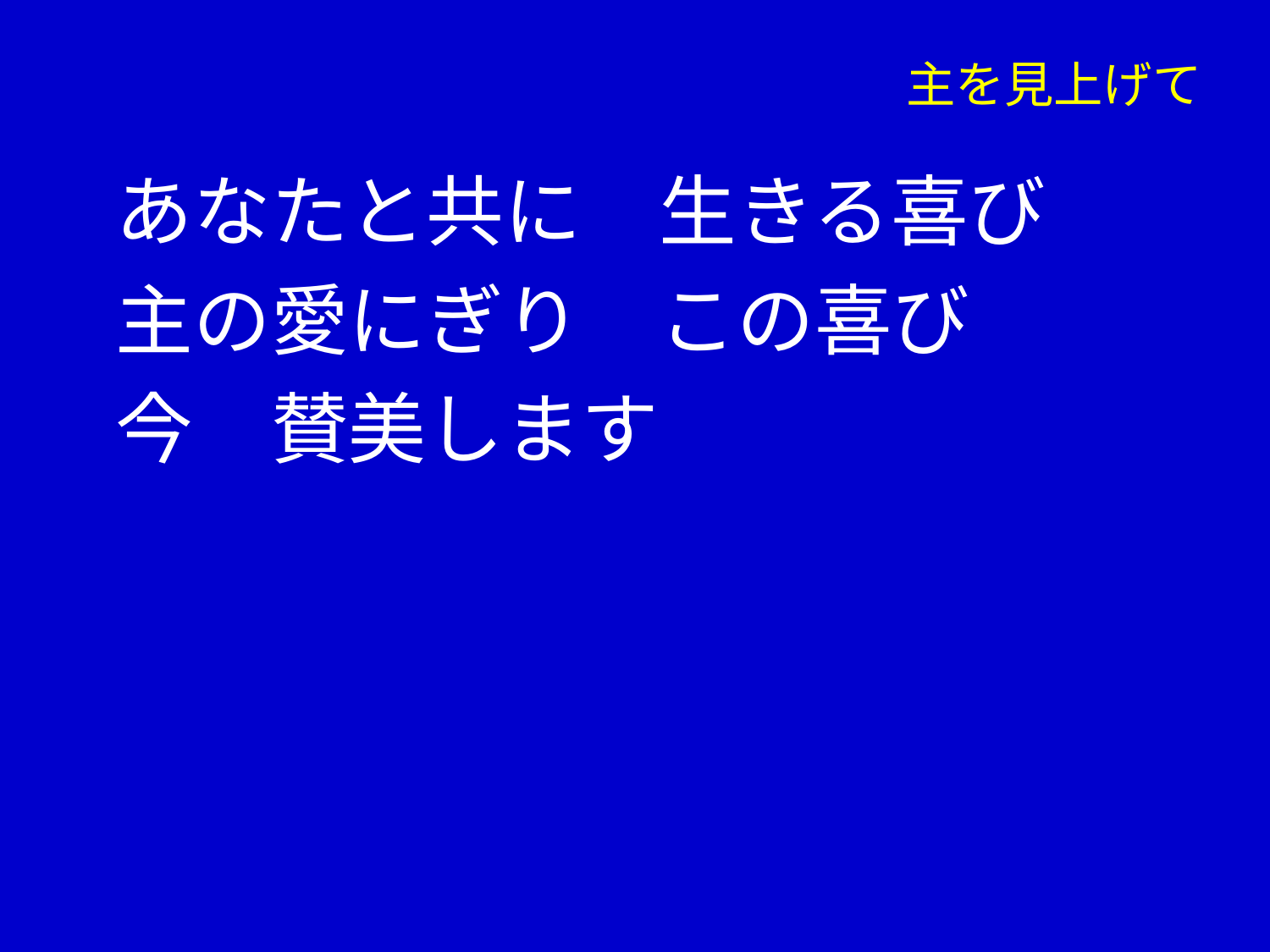

# 主を見上げて
あなたと共に　生きる喜び
主の愛にぎり　この喜び
今　賛美します